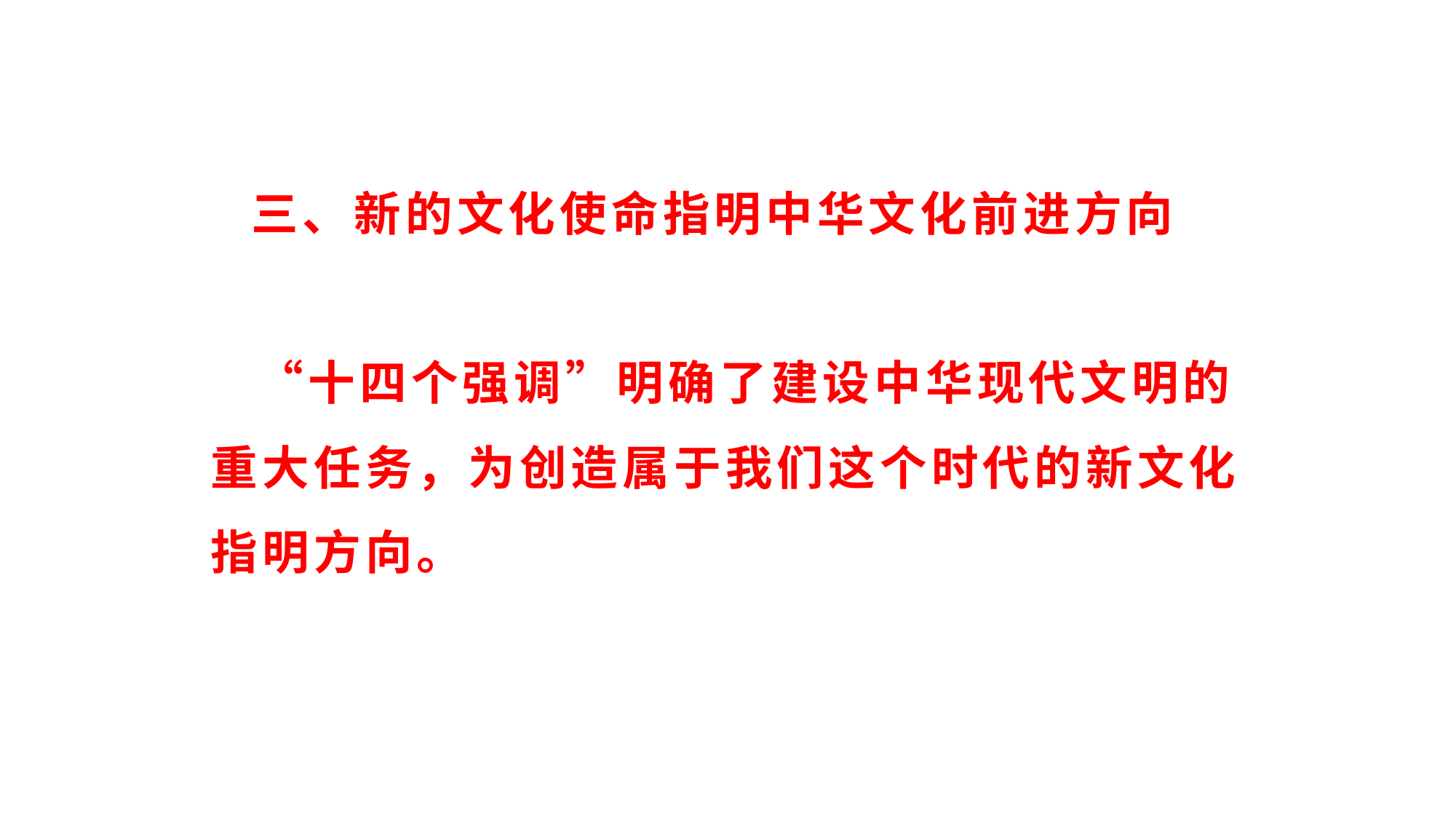

# 三、新的文化使命指明中华文化前进方向 “十四个强调”明确了建设中华现代文明的重大任务，为创造属于我们这个时代的新文化指明方向。